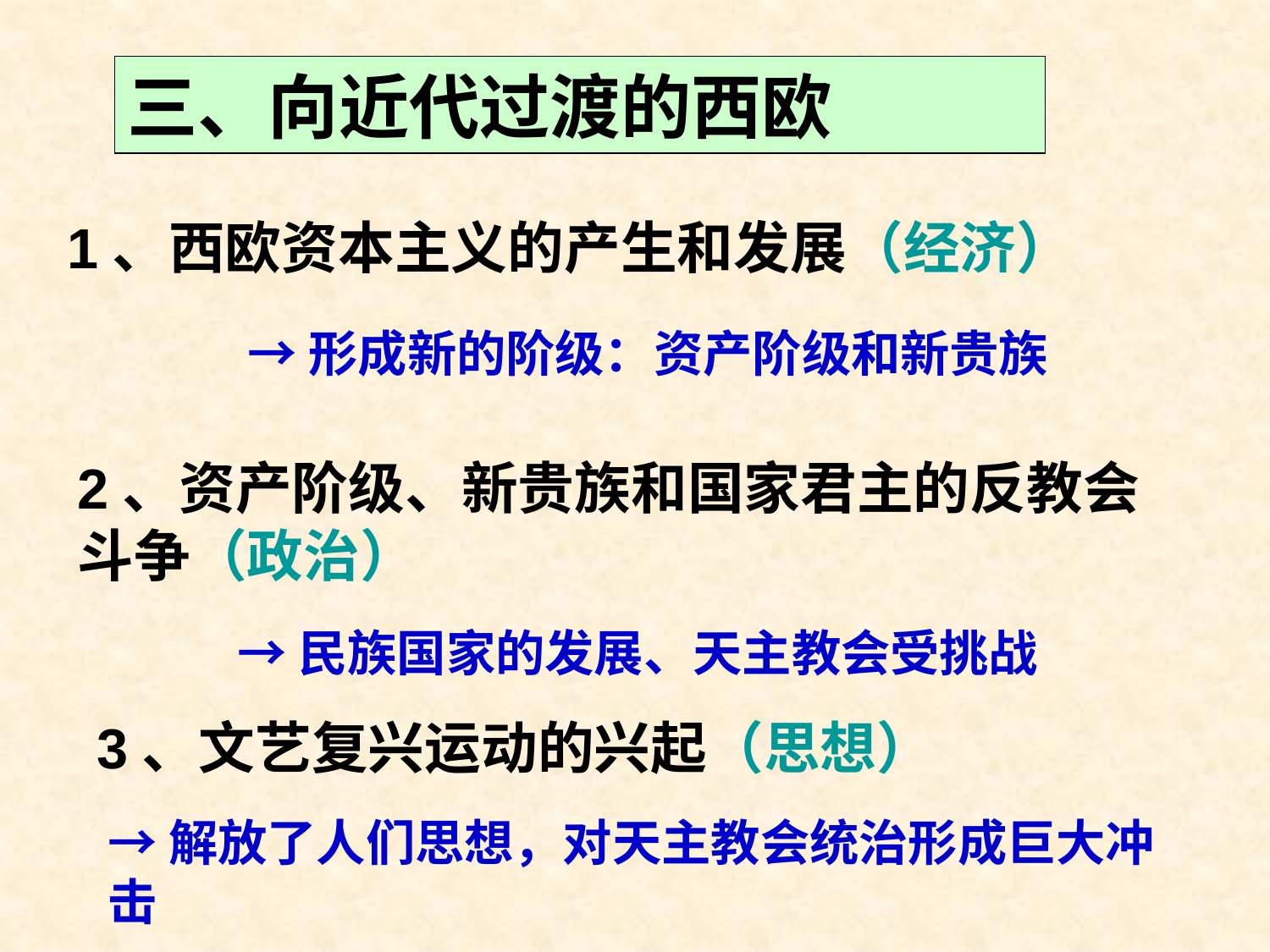

三、向近代过渡的西欧
1、西欧资本主义的产生和发展（经济）
→形成新的阶级：资产阶级和新贵族
2、资产阶级、新贵族和国家君主的反教会斗争（政治）
→民族国家的发展、天主教会受挑战
3、文艺复兴运动的兴起（思想）
→解放了人们思想，对天主教会统治形成巨大冲击